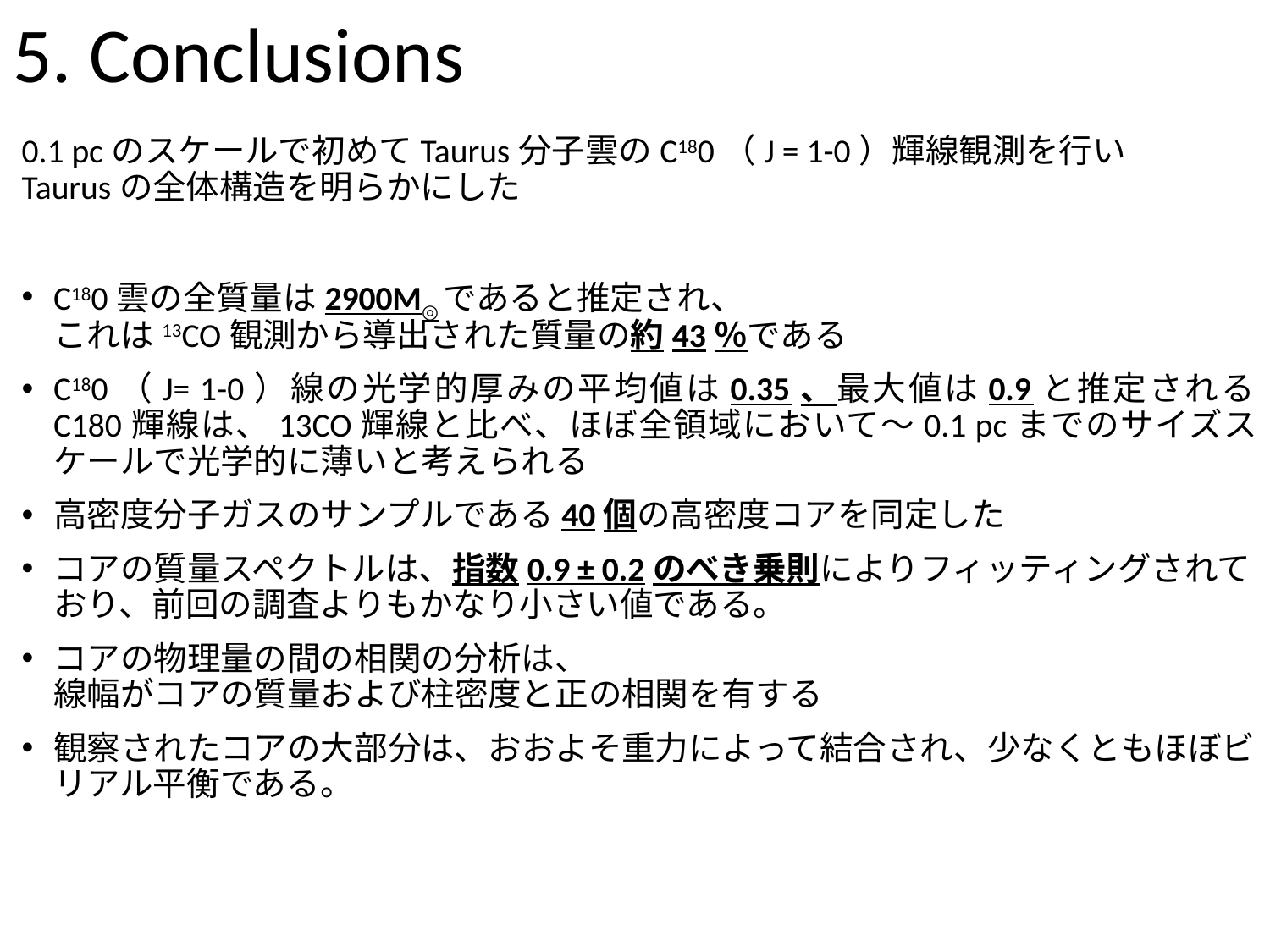

# 5. Conclusions
0.1 pcのスケールで初めてTaurus分子雲のC180（J = 1-0）輝線観測を行い
Taurusの全体構造を明らかにした

C180雲の全質量は2900M◎であると推定され、
これは13CO観測から導出された質量の約43％である
C180（J= 1-0）線の光学的厚みの平均値は0.35、最大値は0.9と推定される
C180輝線は、13CO輝線と比べ、ほぼ全領域において〜0.1 pcまでのサイズスケールで光学的に薄いと考えられる
高密度分子ガスのサンプルである40個の高密度コアを同定した
コアの質量スペクトルは、指数0.9 ± 0.2のべき乗則によりフィッティングされており、前回の調査よりもかなり小さい値である。
コアの物理量の間の相関の分析は、
線幅がコアの質量および柱密度と正の相関を有する
観察されたコアの大部分は、おおよそ重力によって結合され、少なくともほぼビリアル平衡である。